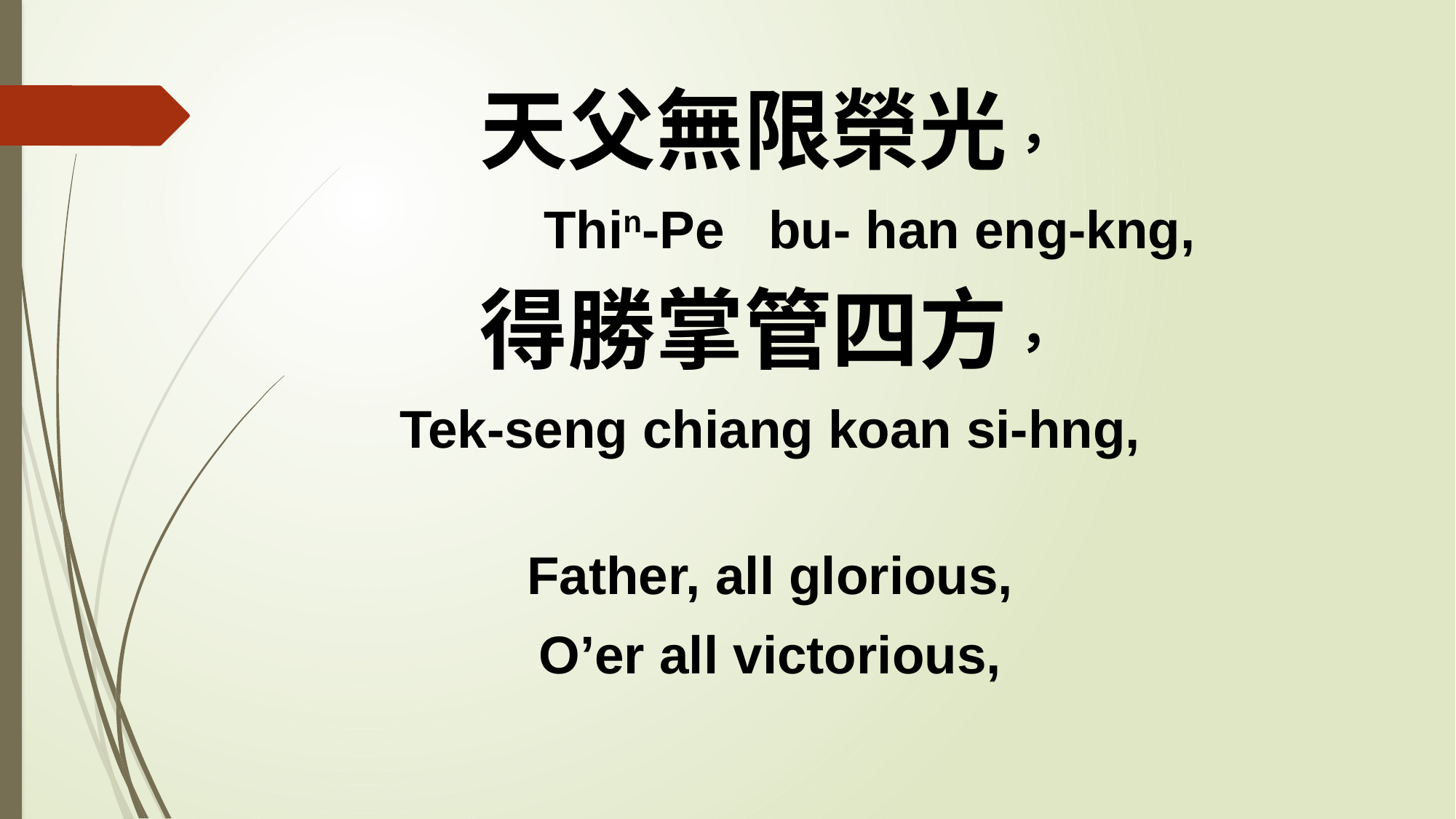

天父無限榮光，
                    Thin-Pe   bu- han eng-kng,
得勝掌管四方，
Tek-seng chiang koan si-hng,

Father, all glorious,
O’er all victorious,